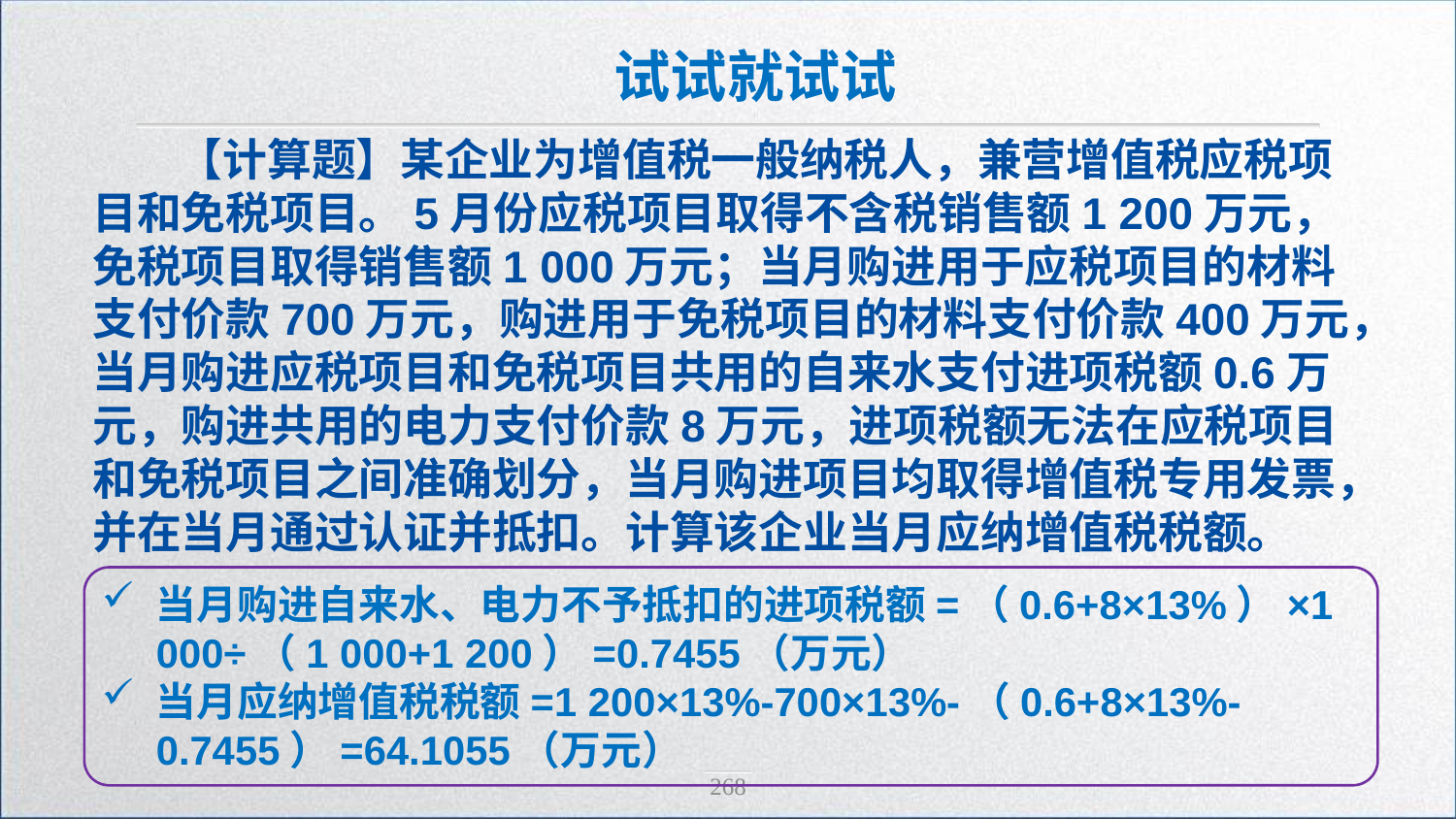

试试就试试
【计算题】某企业为增值税一般纳税人，兼营增值税应税项目和免税项目。5月份应税项目取得不含税销售额1 200万元，免税项目取得销售额1 000万元；当月购进用于应税项目的材料支付价款700万元，购进用于免税项目的材料支付价款400万元，当月购进应税项目和免税项目共用的自来水支付进项税额0.6万元，购进共用的电力支付价款8万元，进项税额无法在应税项目和免税项目之间准确划分，当月购进项目均取得增值税专用发票，并在当月通过认证并抵扣。计算该企业当月应纳增值税税额。

当月购进自来水、电力不予抵扣的进项税额=（0.6+8×13%）×1 000÷（1 000+1 200）=0.7455（万元）
当月应纳增值税税额=1 200×13%-700×13%-（0.6+8×13%-0.7455）=64.1055（万元）
268